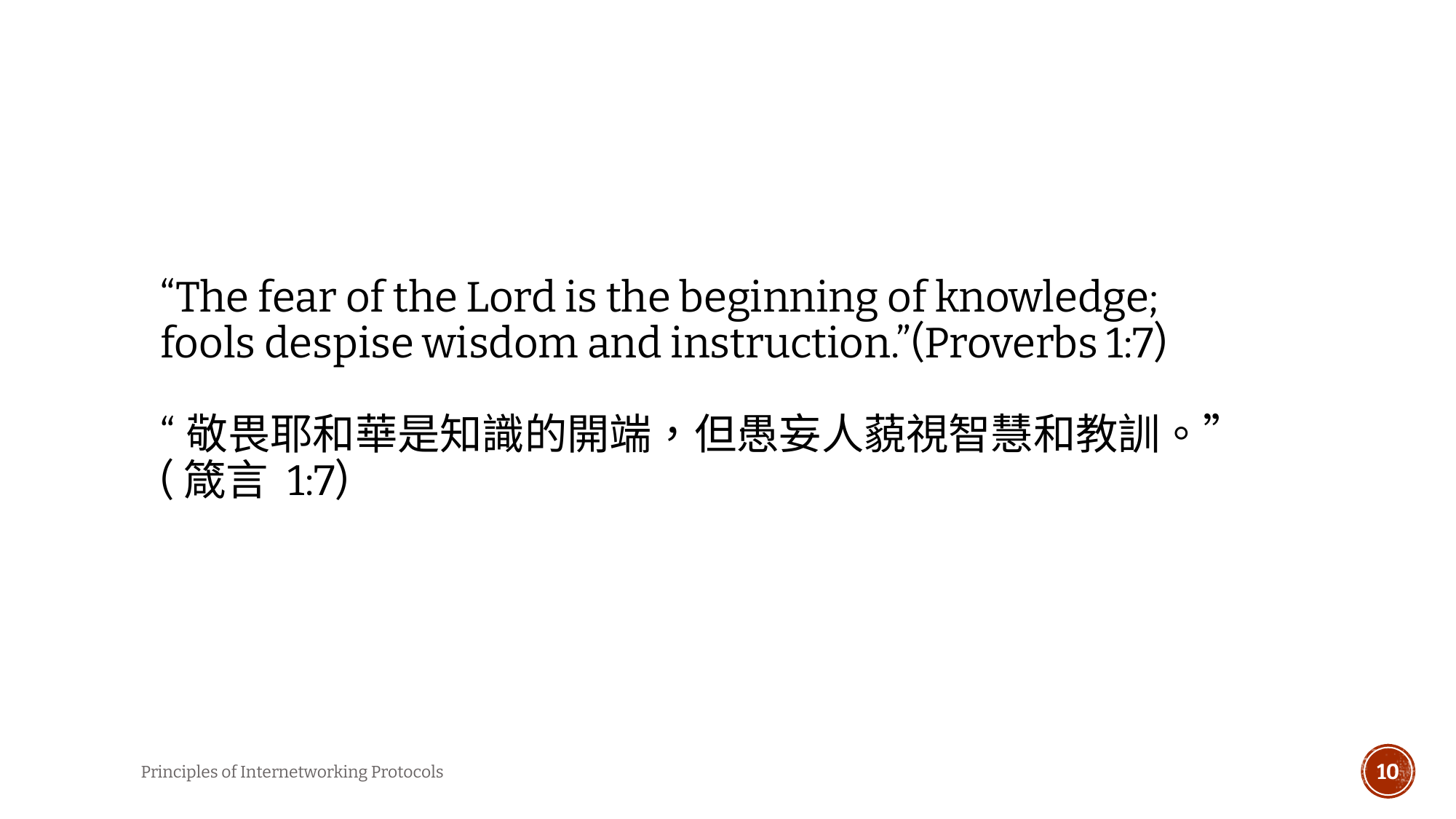

“The fear of the Lord is the beginning of knowledge; fools despise wisdom and instruction.”(Proverbs 1:7)
“敬畏耶和華是知識的開端，但愚妄人藐視智慧和教訓。” (箴言 1:7)
Principles of Internetworking Protocols
10